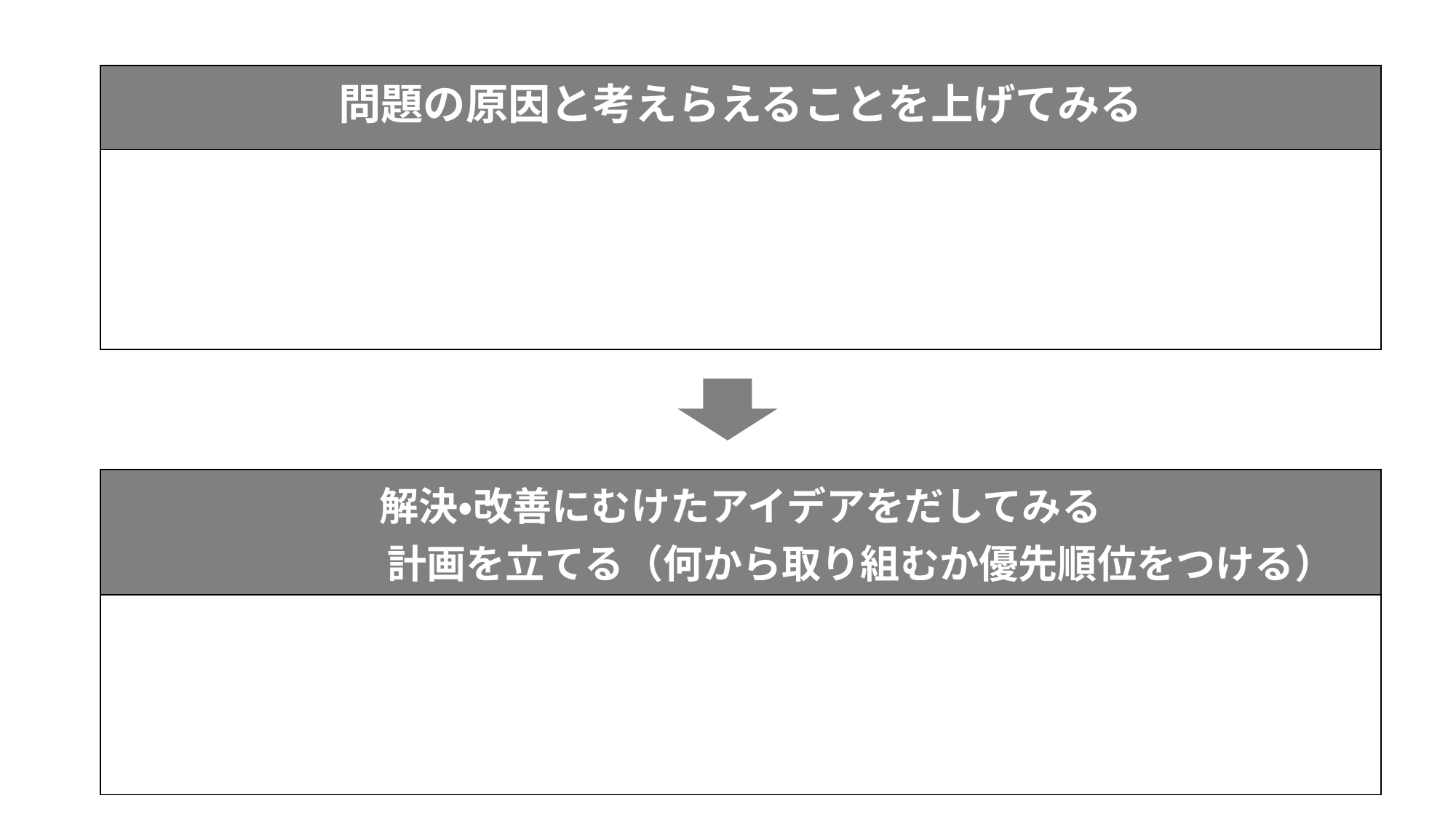

| 問題の原因と考えらえることを上げてみる |
| --- |
|  |

| 解決・改善にむけたアイデアをだしてみる 　　　　　　　計画を立てる（何から取り組むか優先順位をつける） |
| --- |
|  |